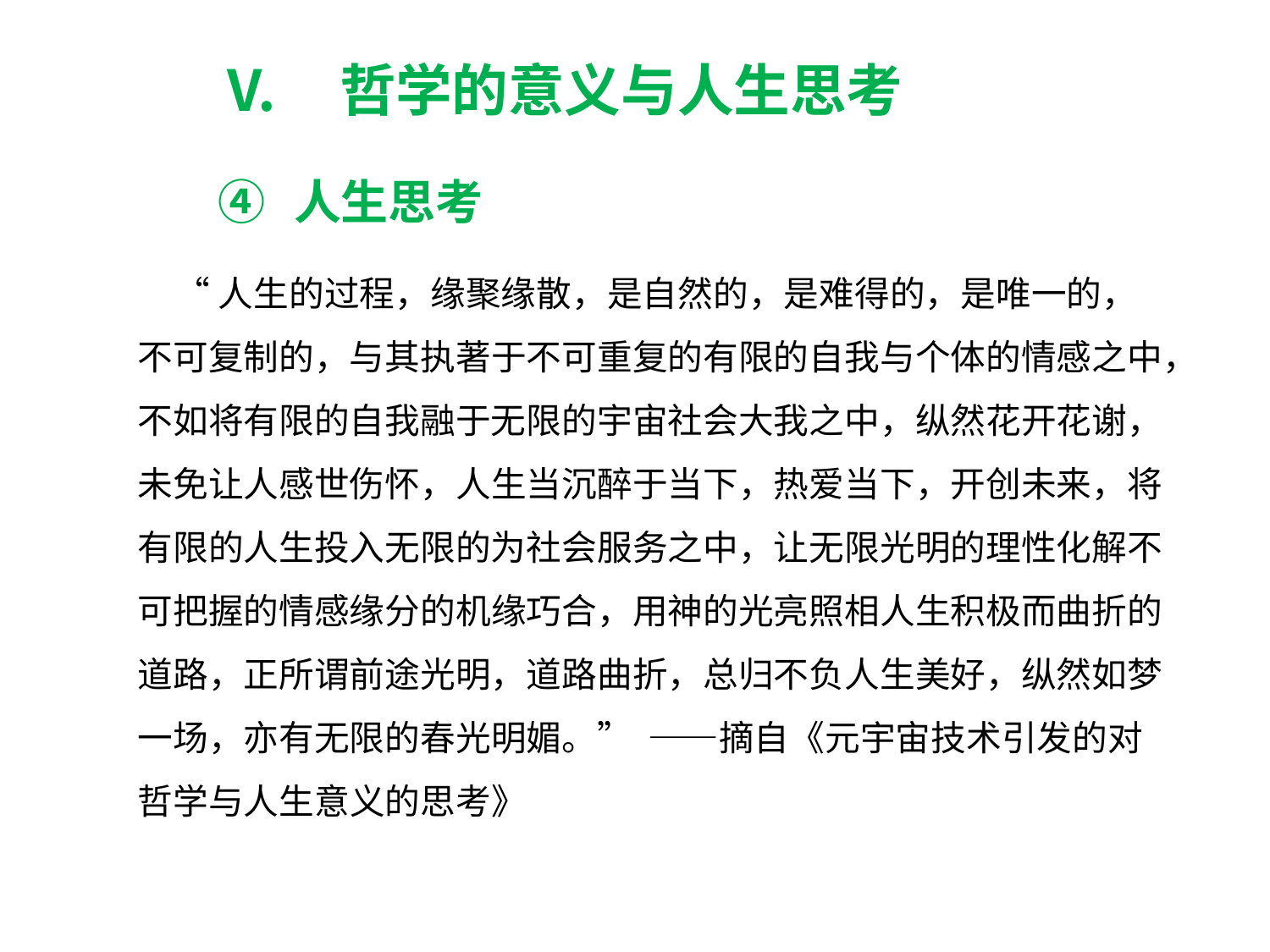

哲学的意义与人生思考
人生思考
“人生的过程，缘聚缘散，是自然的，是难得的，是唯一的，不可复制的，与其执著于不可重复的有限的自我与个体的情感之中，不如将有限的自我融于无限的宇宙社会大我之中，纵然花开花谢，未免让人感世伤怀，人生当沉醉于当下，热爱当下，开创未来，将有限的人生投入无限的为社会服务之中，让无限光明的理性化解不可把握的情感缘分的机缘巧合，用神的光亮照相人生积极而曲折的道路，正所谓前途光明，道路曲折，总归不负人生美好，纵然如梦一场，亦有无限的春光明媚。”  ——摘自《元宇宙技术引发的对哲学与人生意义的思考》